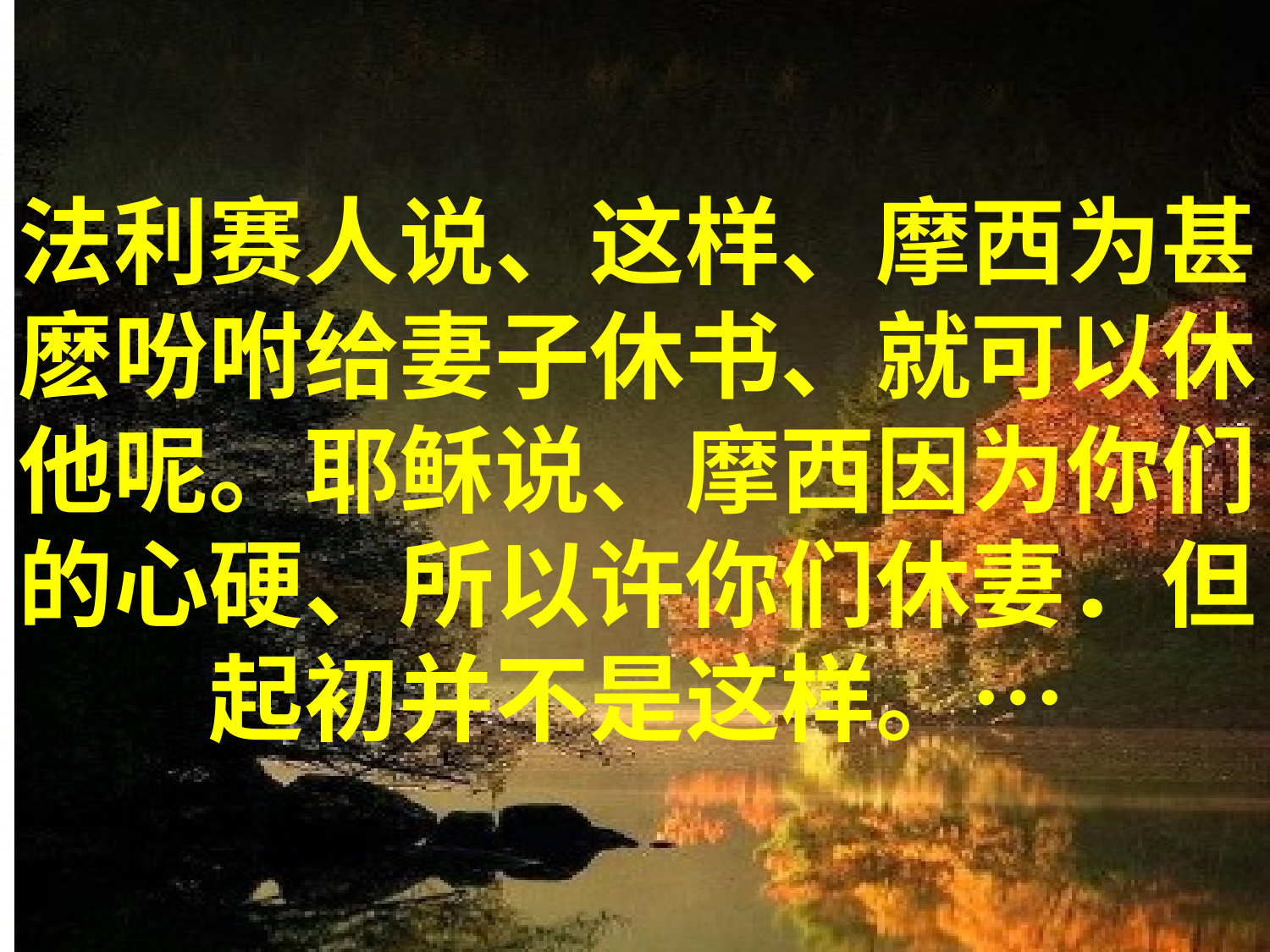

法利赛人说、这样、摩西为甚麽吩咐给妻子休书、就可以休他呢。耶稣说、摩西因为你们的心硬、所以许你们休妻．但起初并不是这样。…